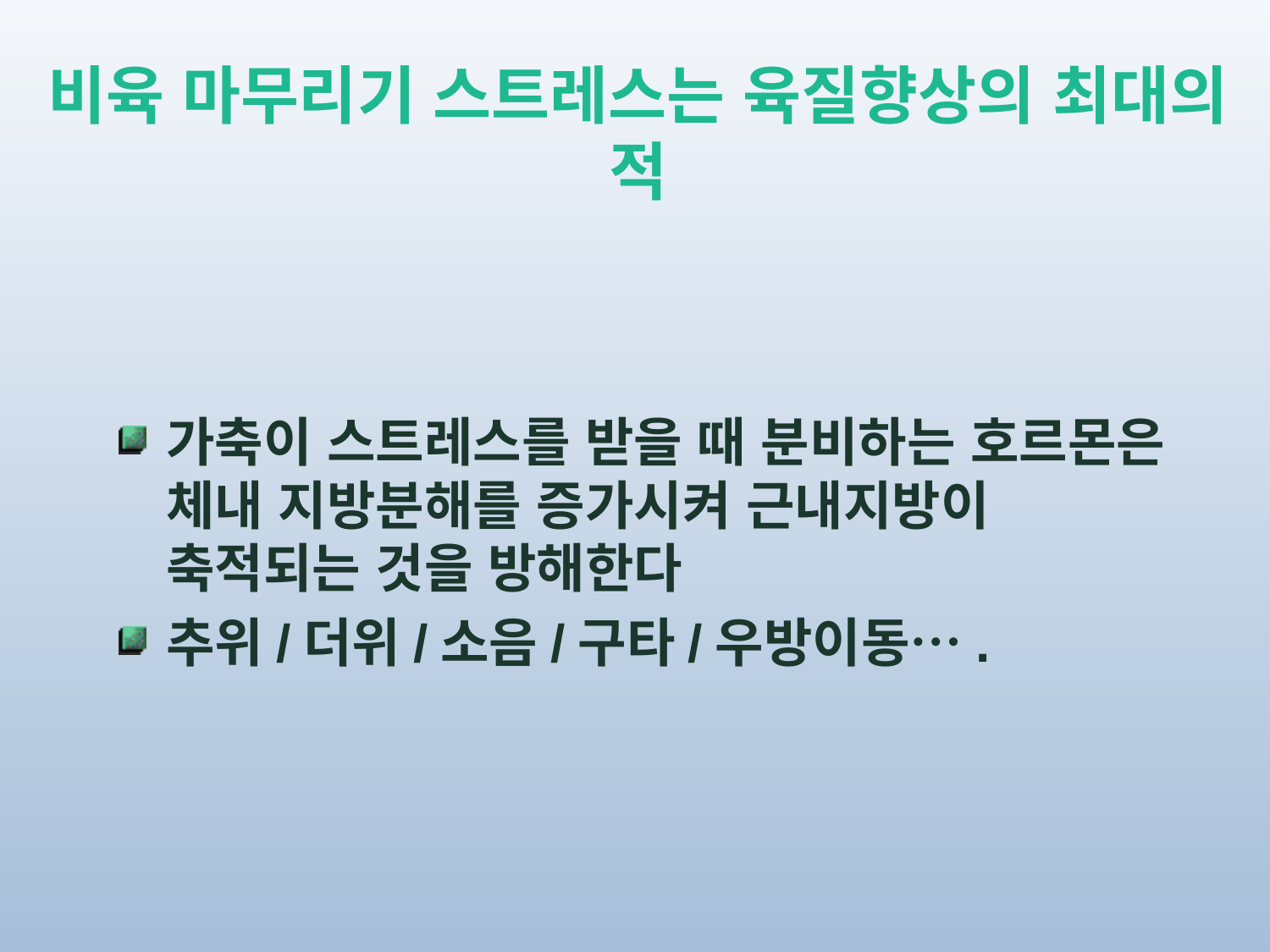

# 비육 마무리기 스트레스는 육질향상의 최대의 적
가축이 스트레스를 받을 때 분비하는 호르몬은 체내 지방분해를 증가시켜 근내지방이 축적되는 것을 방해한다
추위/더위/소음/구타/우방이동….